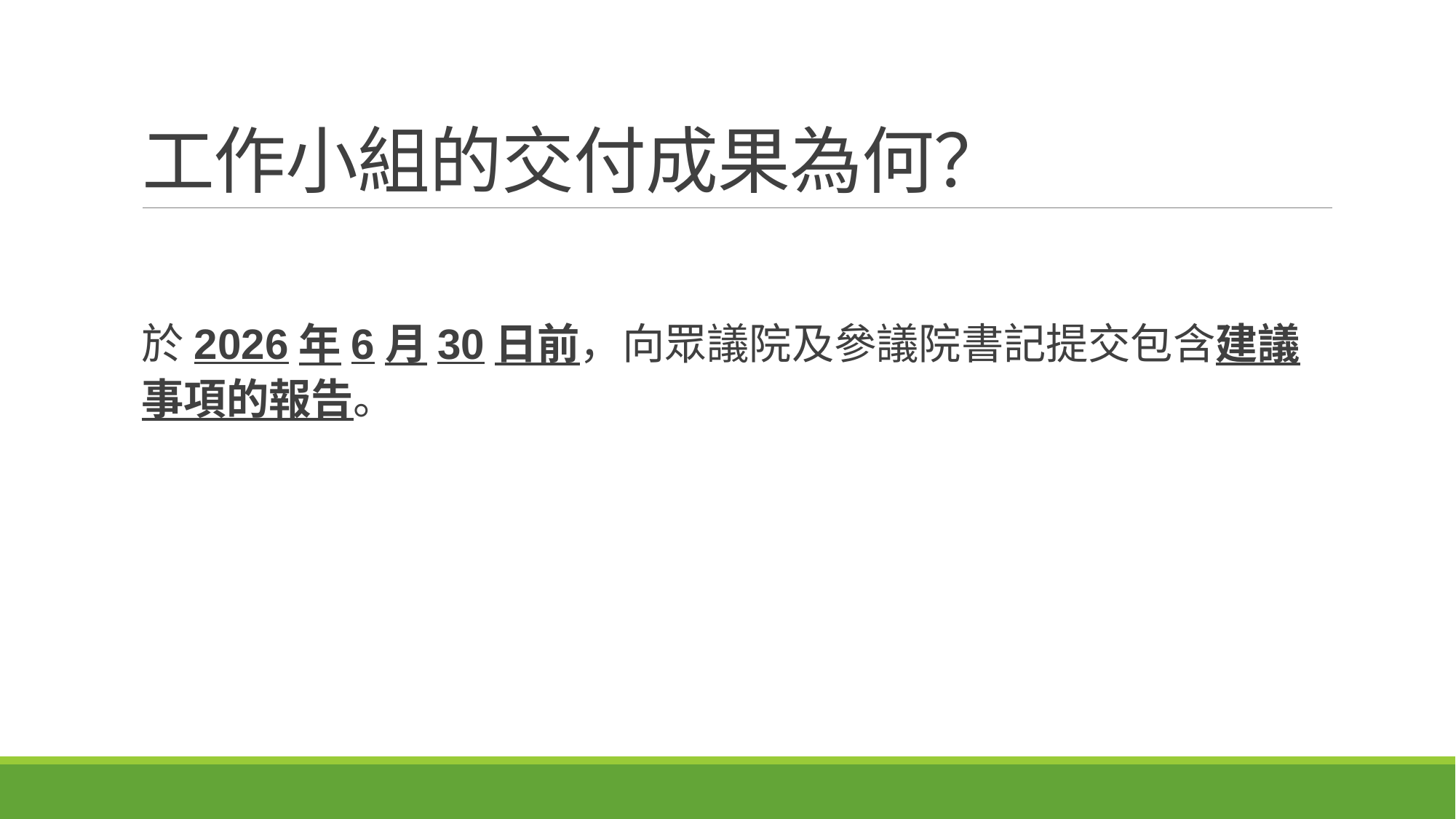

# 工作小組的交付成果為何？
於2026年6月30日前，向眾議院及參議院書記提交包含建議事項的報告。